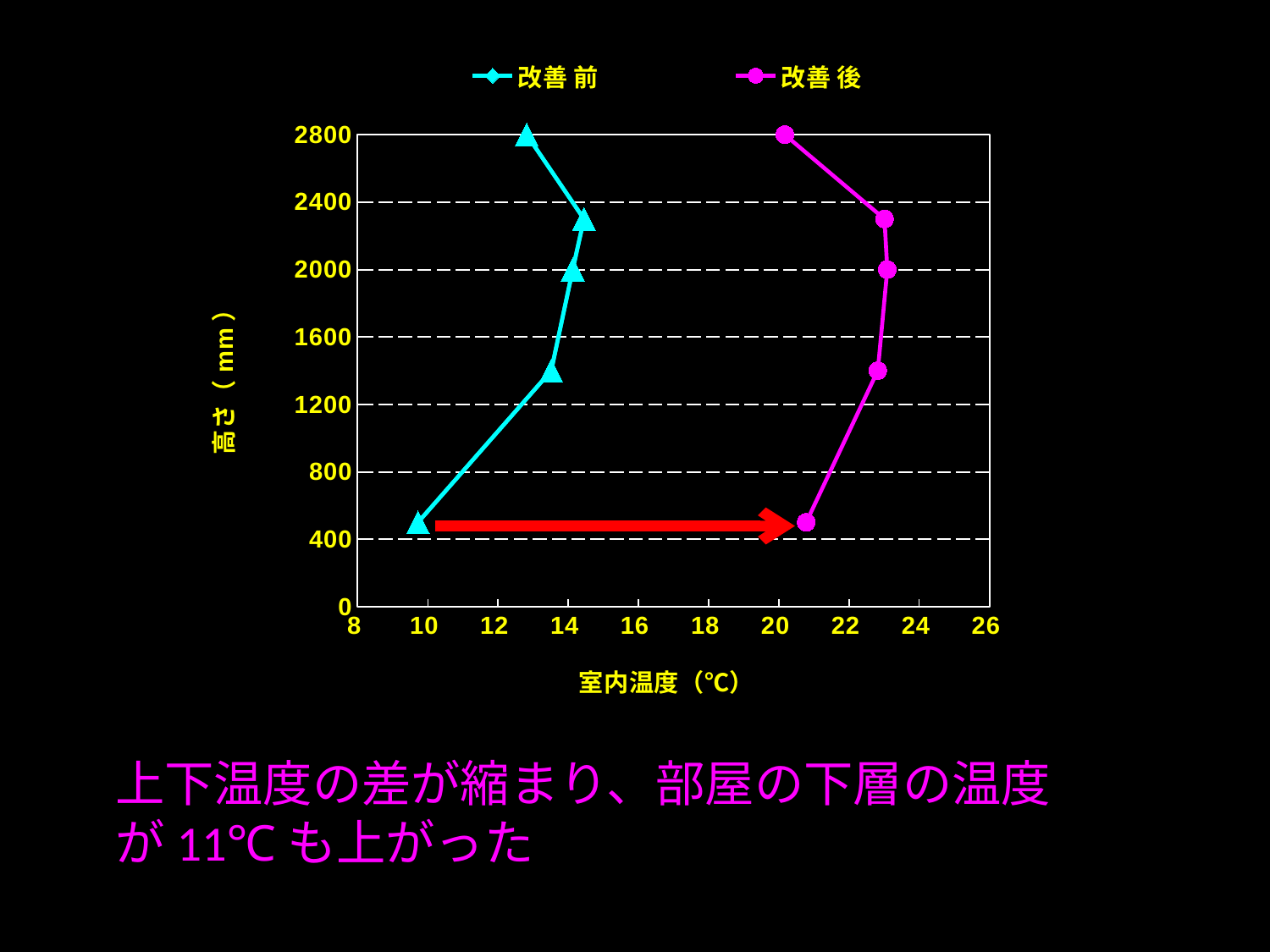

### Chart

| Category | 和室（1） | 改善 前 | 改善 後 |
|---|---|---|---|
# Ｖ
上下温度の差が縮まり、部屋の下層の温度が11℃も上がった